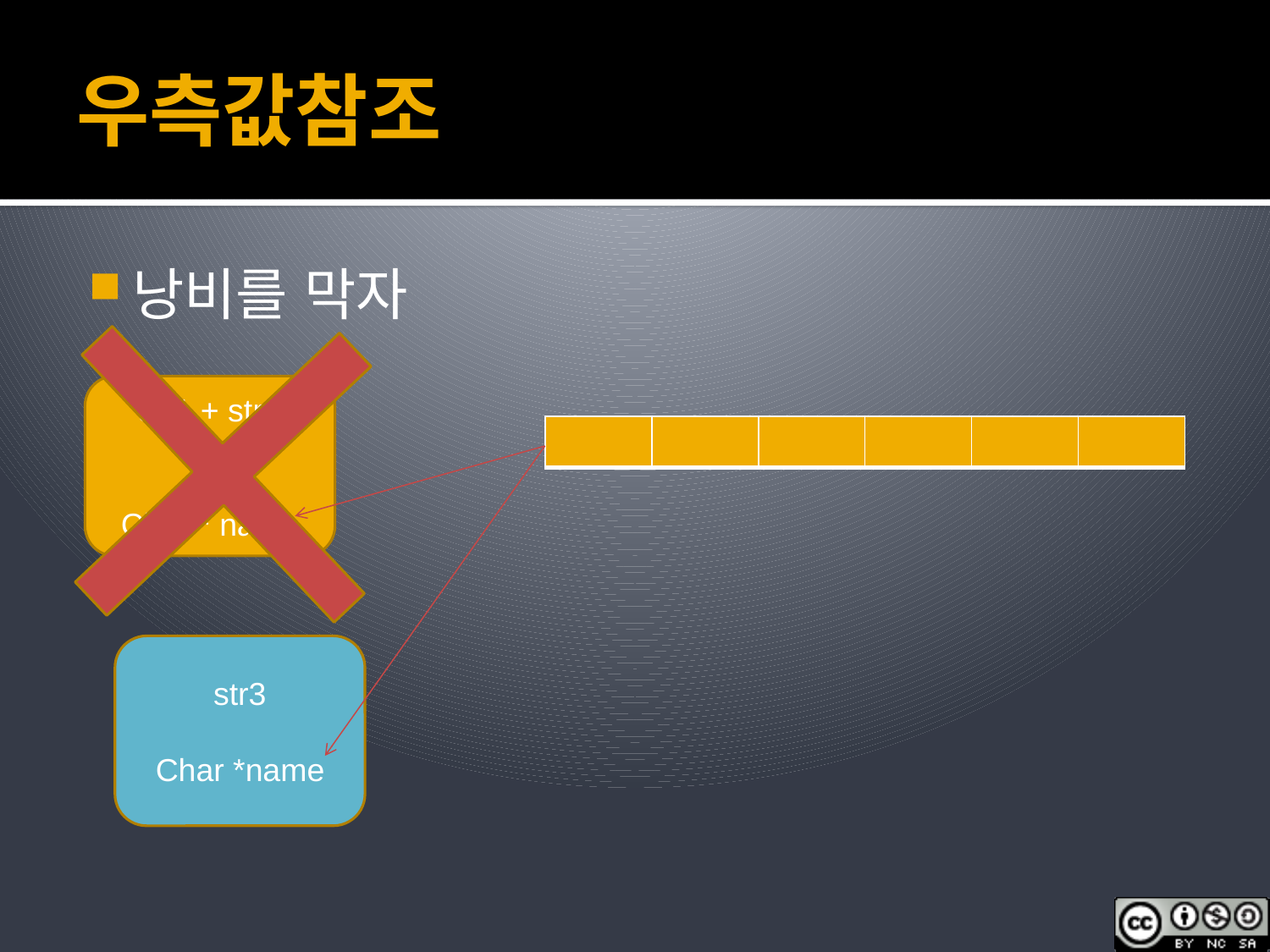

# 우측값참조
낭비를 막자

str1 + str2

Char * name
|  |  |  |  |  |  |
| --- | --- | --- | --- | --- | --- |
str3

Char *name